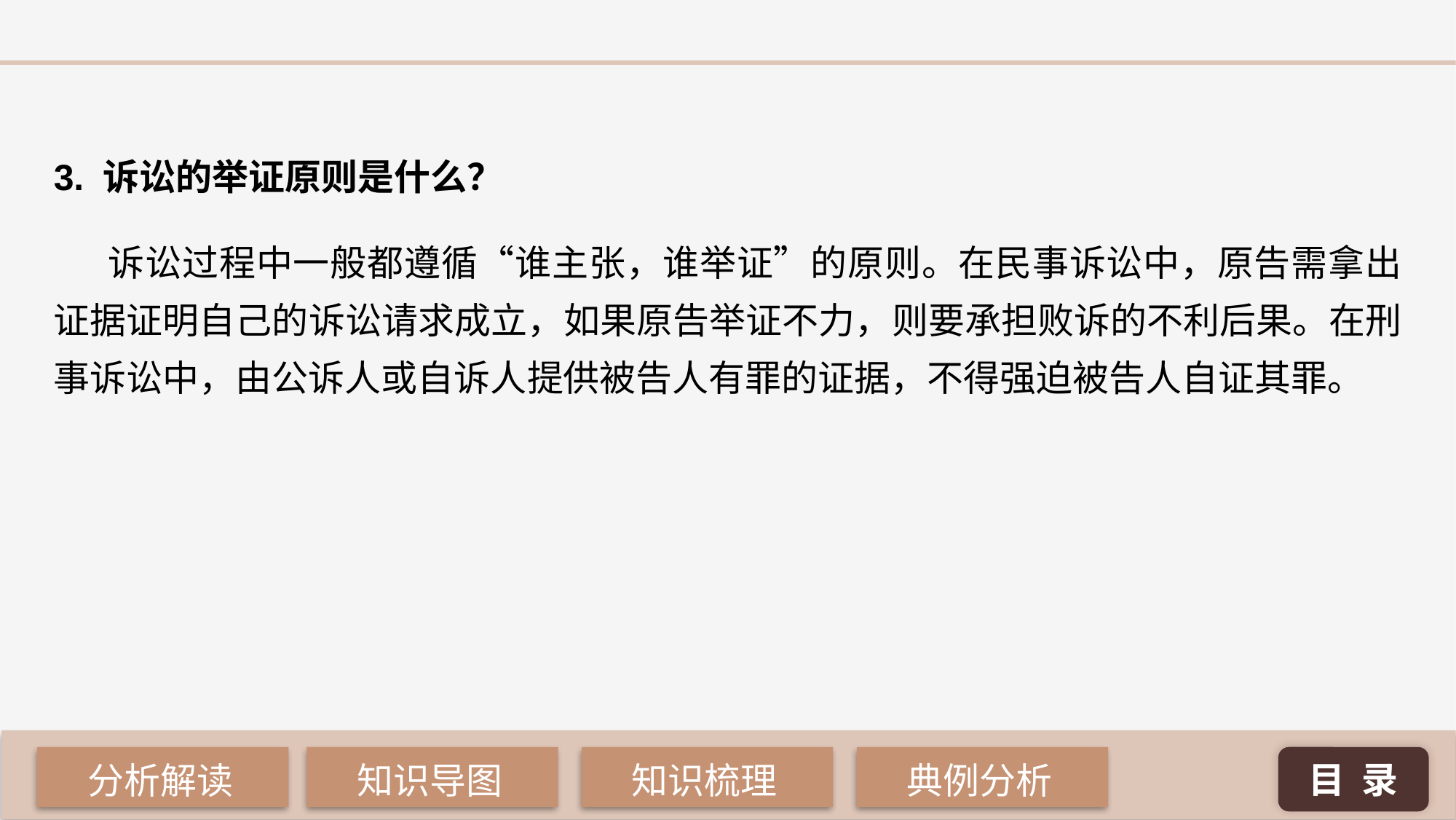

3. 诉讼的举证原则是什么？
诉讼过程中一般都遵循“谁主张，谁举证”的原则。在民事诉讼中，原告需拿出证据证明自己的诉讼请求成立，如果原告举证不力，则要承担败诉的不利后果。在刑事诉讼中，由公诉人或自诉人提供被告人有罪的证据，不得强迫被告人自证其罪。